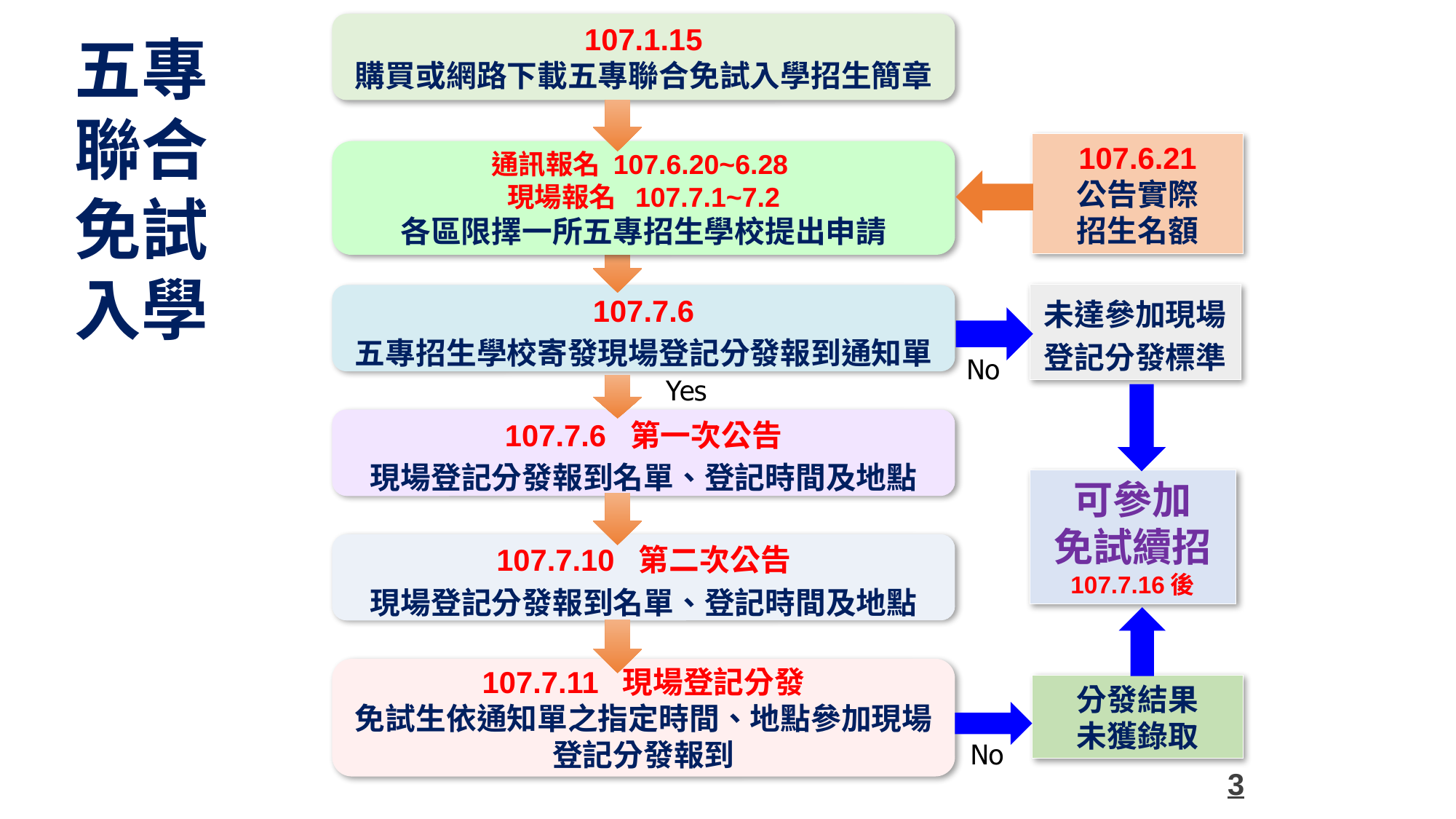

107.1.15
購買或網路下載五專聯合免試入學招生簡章
107.7.6
五專招生學校寄發現場登記分發報到通知單
107.7.6  第一次公告
現場登記分發報到名單、登記時間及地點
107.7.10  第二次公告
現場登記分發報到名單、登記時間及地點
107.7.11  現場登記分發
免試生依通知單之指定時間、地點參加現場登記分發報到
未達參加現場登記分發標準

No

可參加
免試續招
107.7.16後

分發結果
未獲錄取

No
五專聯合免試入學

107.6.21
公告實際
招生名額
通訊報名 107.6.20~6.28
現場報名  107.7.1~7.2
各區限擇一所五專招生學校提出申請

Yes

3